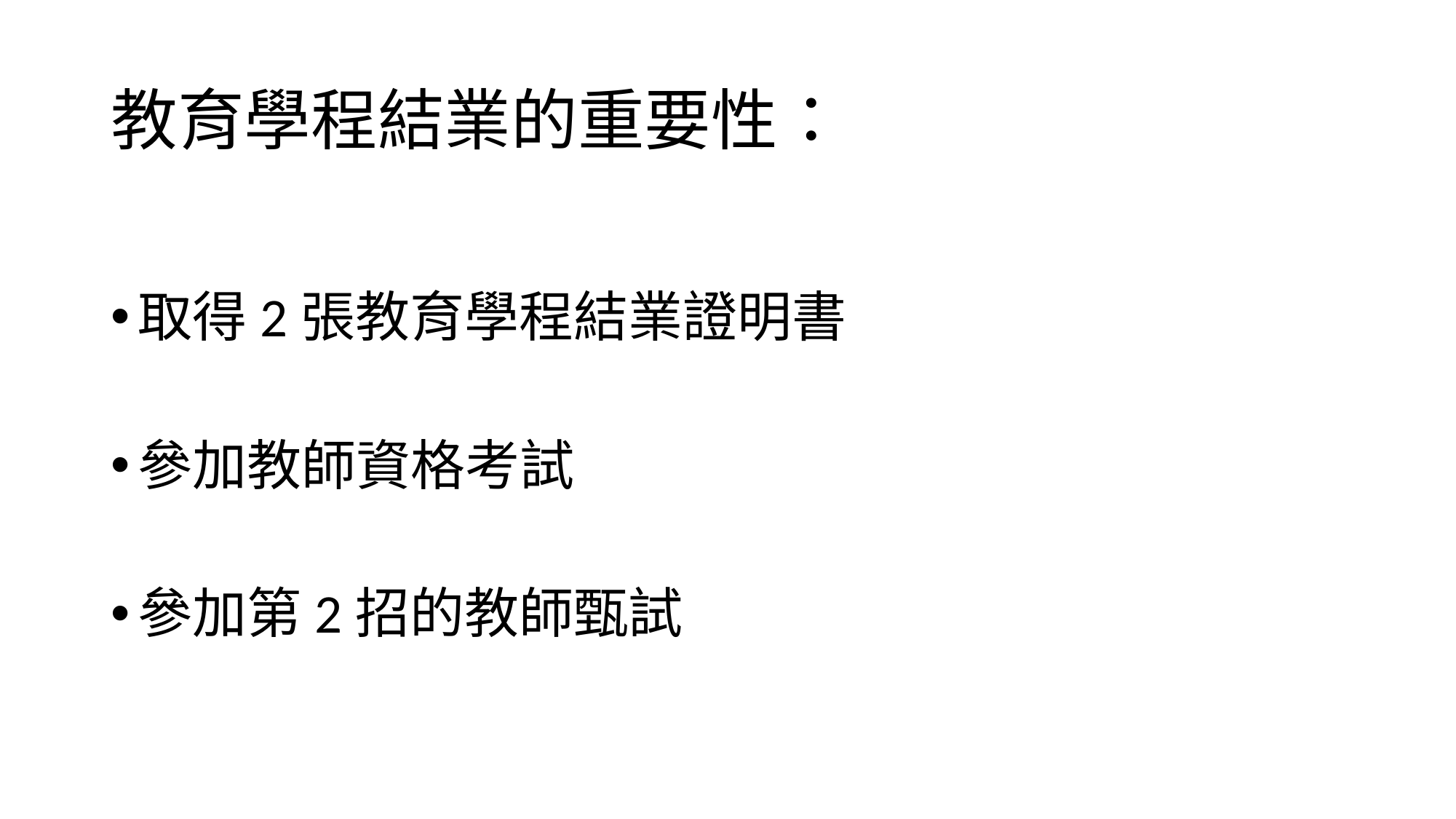

# 教育學程結業的重要性：

取得2張教育學程結業證明書

參加教師資格考試

參加第2招的教師甄試